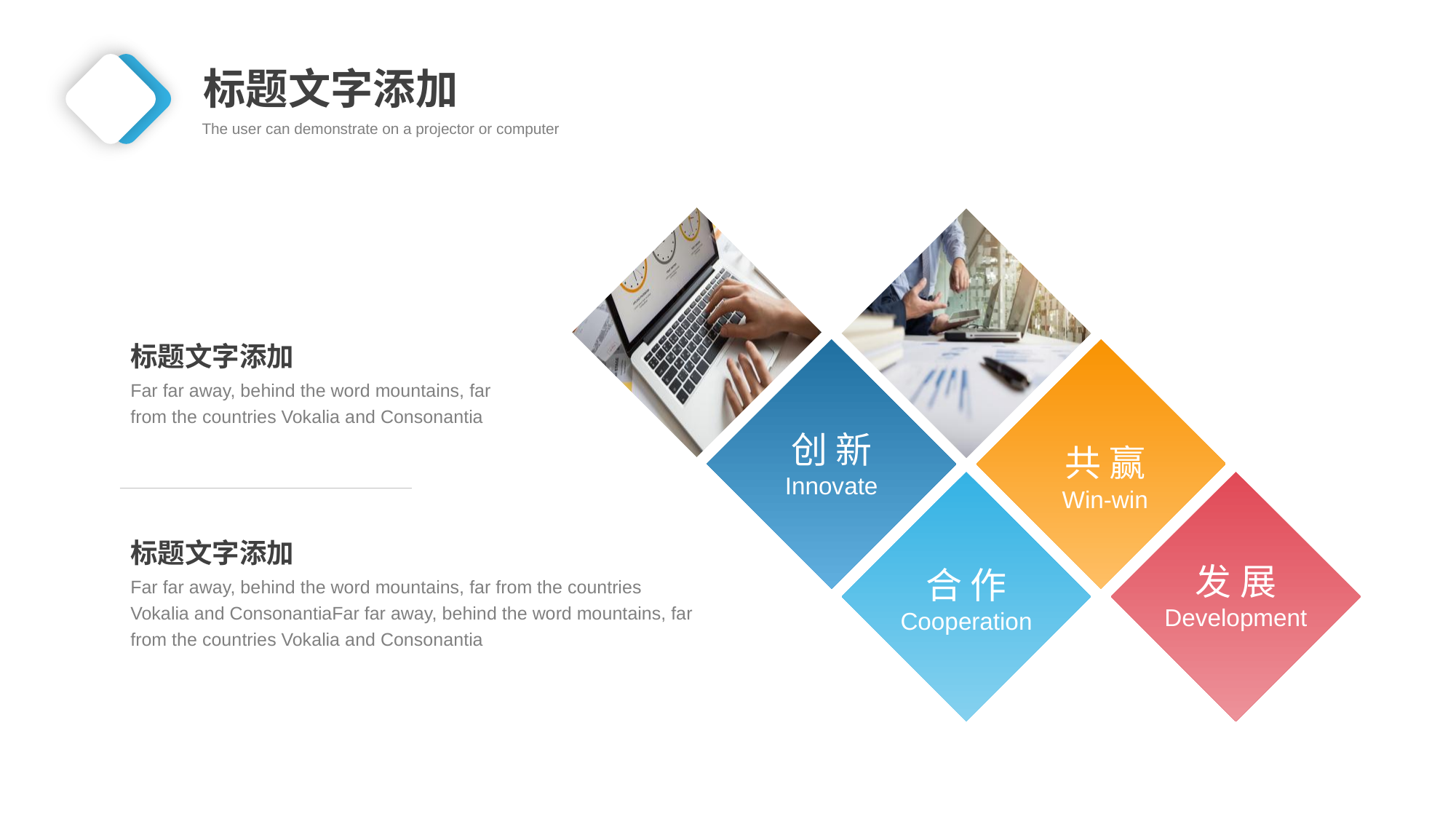

标题文字添加
The user can demonstrate on a projector or computer

标题文字添加
Far far away, behind the word mountains, far from the countries Vokalia and Consonantia

创 新
Innovate

共 赢
Win-win

合 作
Cooperation

发 展
Development
标题文字添加
Far far away, behind the word mountains, far from the countries Vokalia and ConsonantiaFar far away, behind the word mountains, far from the countries Vokalia and Consonantia